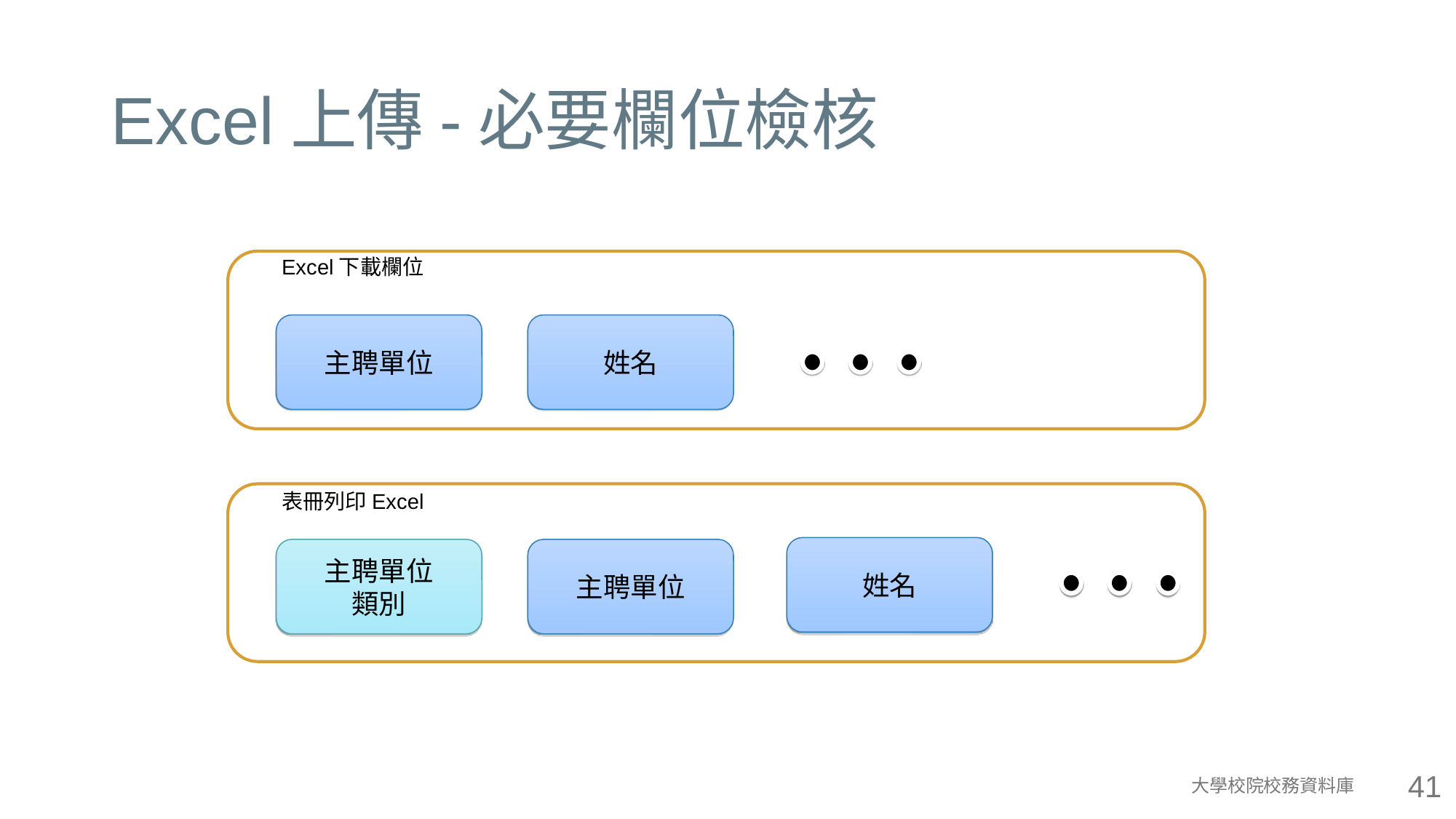

# Excel上傳-必要欄位檢核

Excel下載欄位
主聘單位
姓名

表冊列印Excel
姓名
主聘單位
類別
主聘單位

大學校院校務資料庫
41